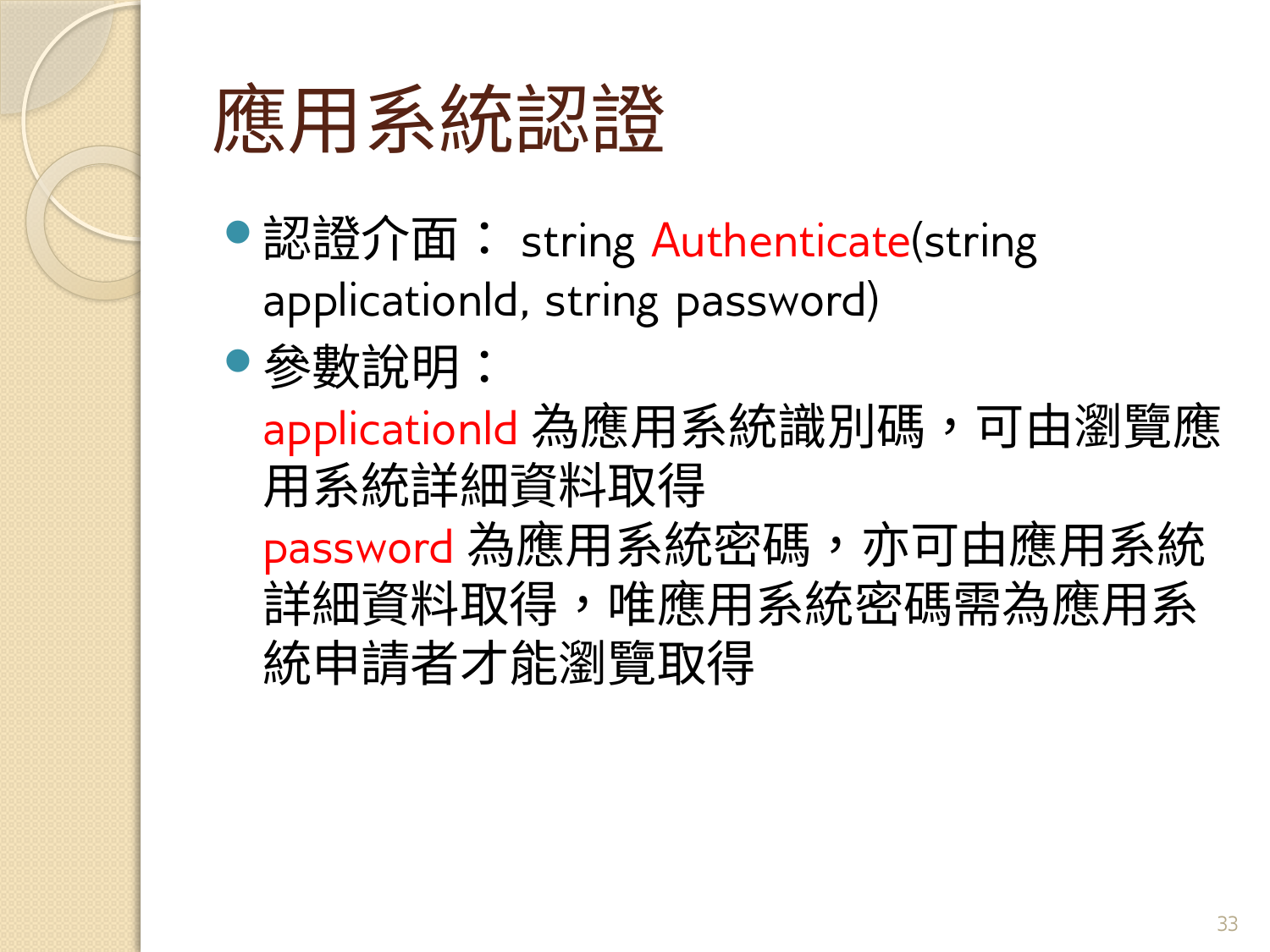

# 應用系統認證
認證介面：string Authenticate(string applicationId, string password)
參數說明：
applicationId為應用系統識別碼，可由瀏覽應用系統詳細資料取得
password為應用系統密碼，亦可由應用系統詳細資料取得，唯應用系統密碼需為應用系統申請者才能瀏覽取得

33